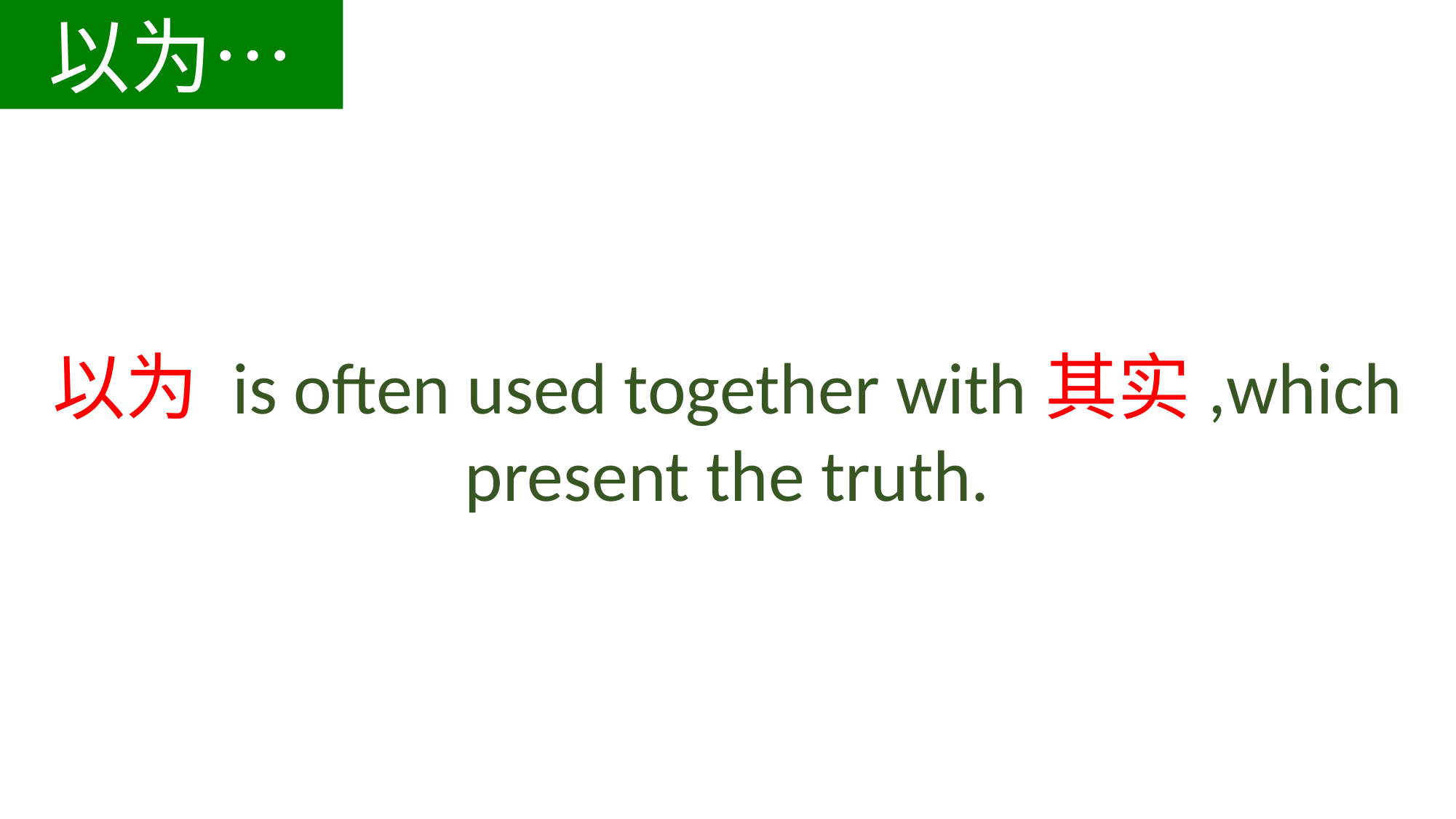

以为…
以为 is often used together with其实,which present the truth.